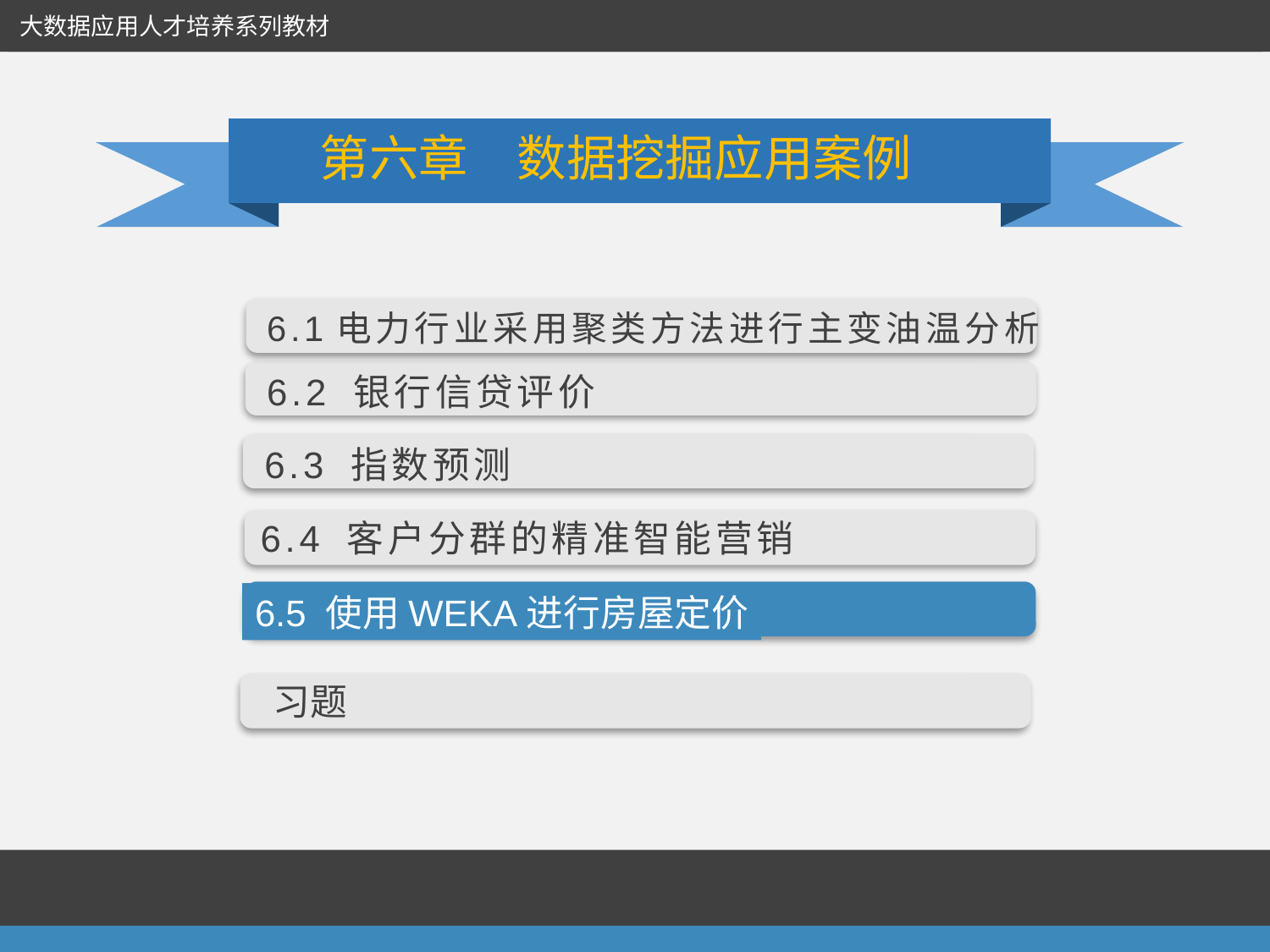

大数据应用人才培养系列教材

第六章　数据挖掘应用案例

6.1电力行业采用聚类方法进行主变油温分析

6.2 银行信贷评价

6.3 指数预测
6.4 客户分群的精准智能营销

6.5 使用WEKA进行房屋定价
 习题